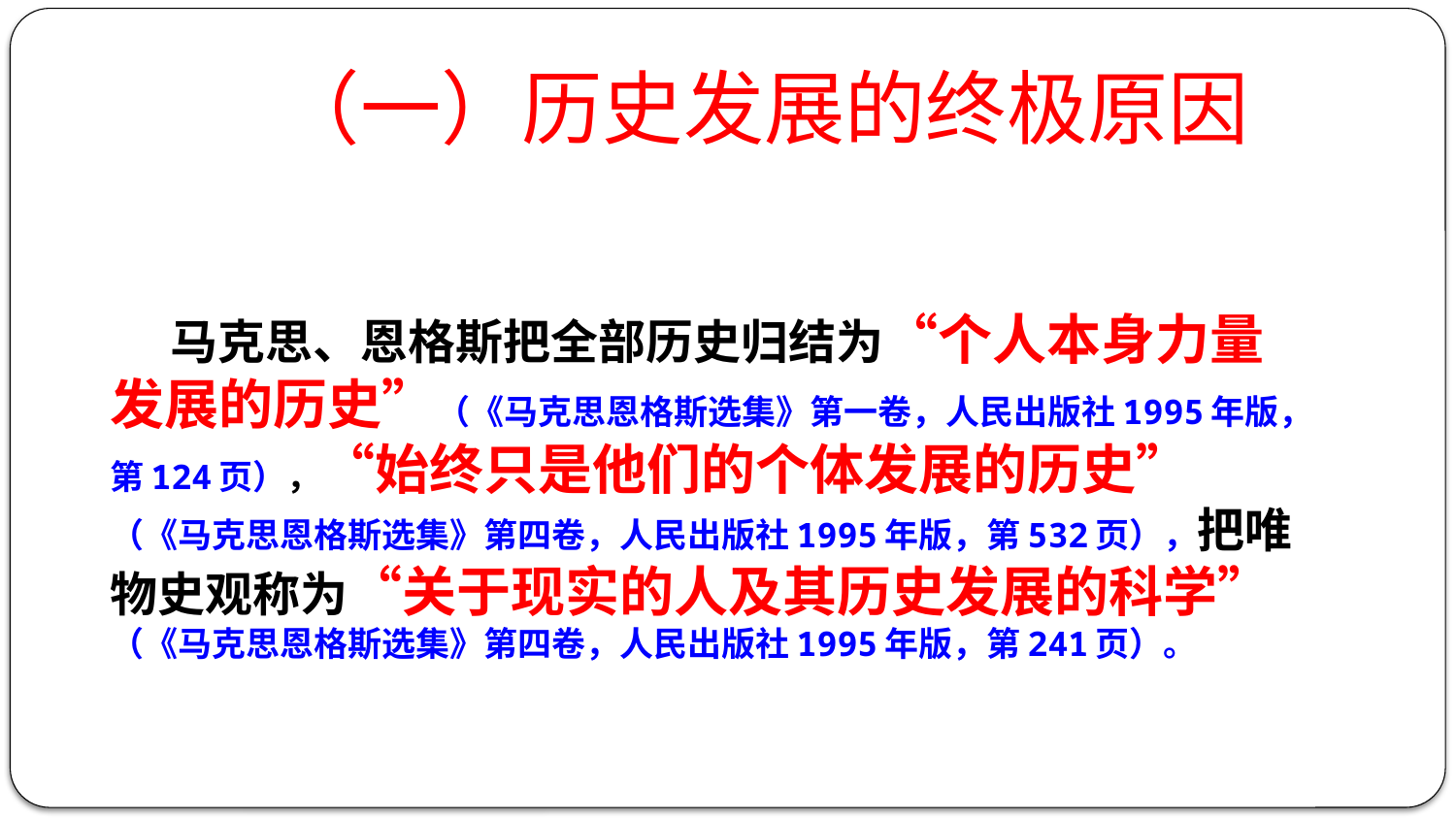

# （一）历史发展的终极原因
    马克思、恩格斯把全部历史归结为“个人本身力量发展的历史”（《马克思恩格斯选集》第一卷，人民出版社1995年版，第124页），“始终只是他们的个体发展的历史” （《马克思恩格斯选集》第四卷，人民出版社1995年版，第532页），把唯物史观称为“关于现实的人及其历史发展的科学” （《马克思恩格斯选集》第四卷，人民出版社1995年版，第241页）。